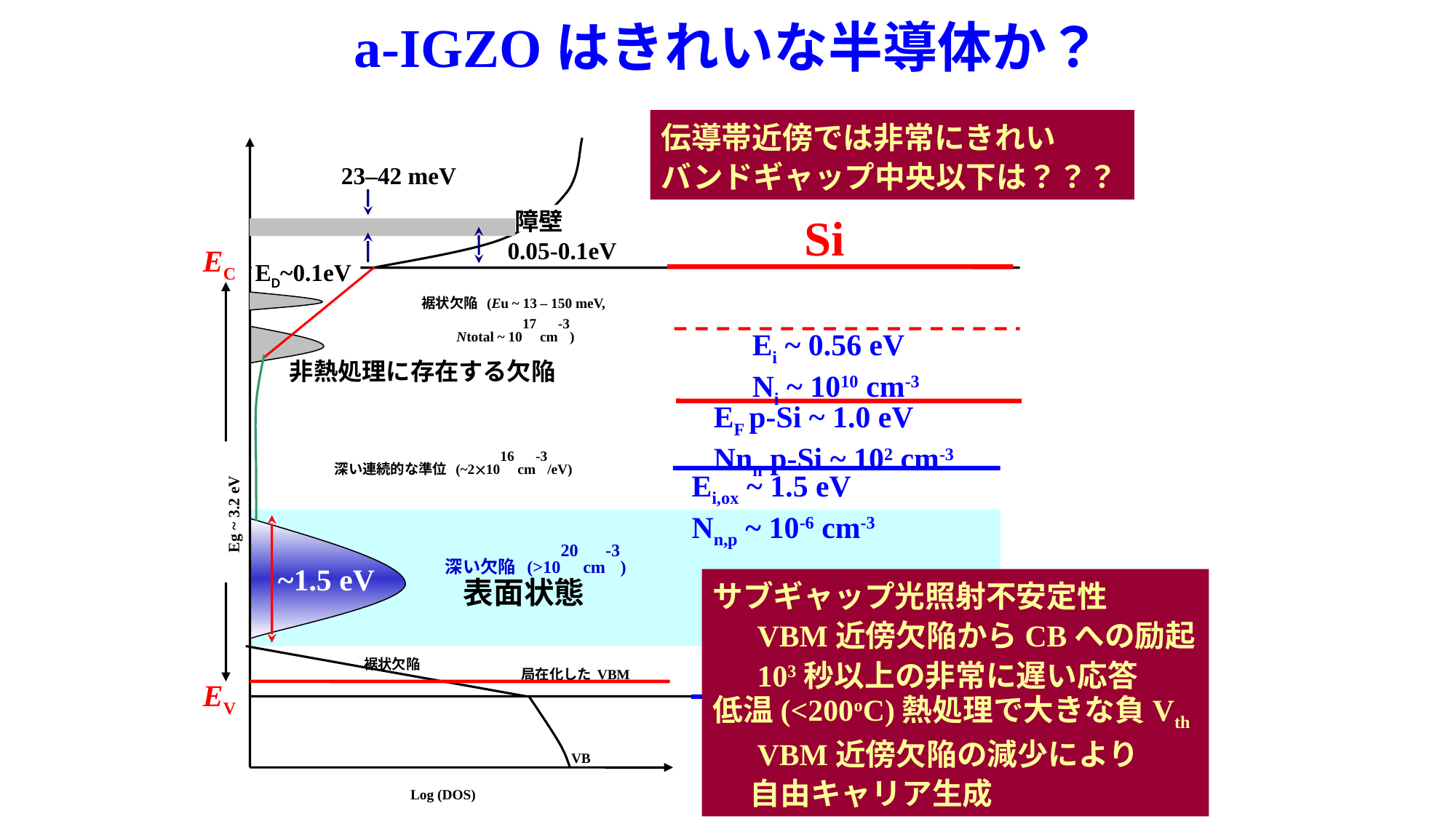

a-IGZOはきれいな半導体か？
伝導帯近傍では非常にきれい
バンドギャップ中央以下は？？？

23–42 meV

障壁　　
0.05-0.1eV
Si

EC

ED~0.1eV

裾状欠陥 (Eu ~ 13 – 150 meV,
          Ntotal ~ 1017 cm-3)

Ei ~ 0.56 eV
Ni ~ 1010 cm-3

非熱処理に存在する欠陥

EF p-Si ~ 1.0 eV
Nnn p-Si ~ 102 cm-3

深い連続的な準位 (~2×1016 cm-3/eV)

Ei,ox ~ 1.5 eV
Nn,p ~ 10-6 cm-3

Eg ~ 3.2 eV

深い欠陥 (>1020 cm-3)

~1.5 eV
表面状態
サブギャップ光照射不安定性
　 VBM近傍欠陥からCBへの励起
　 103秒以上の非常に遅い応答
低温(<200oC)熱処理で大きな負Vth
　 VBM近傍欠陥の減少により
　 自由キャリア生成
裾状欠陥
局在化したVBM

EV

EVBM,ox ~ 3.0 eV
Nn(n-IGZO) ~ 10-31 cm-3

VB
Log (DOS)